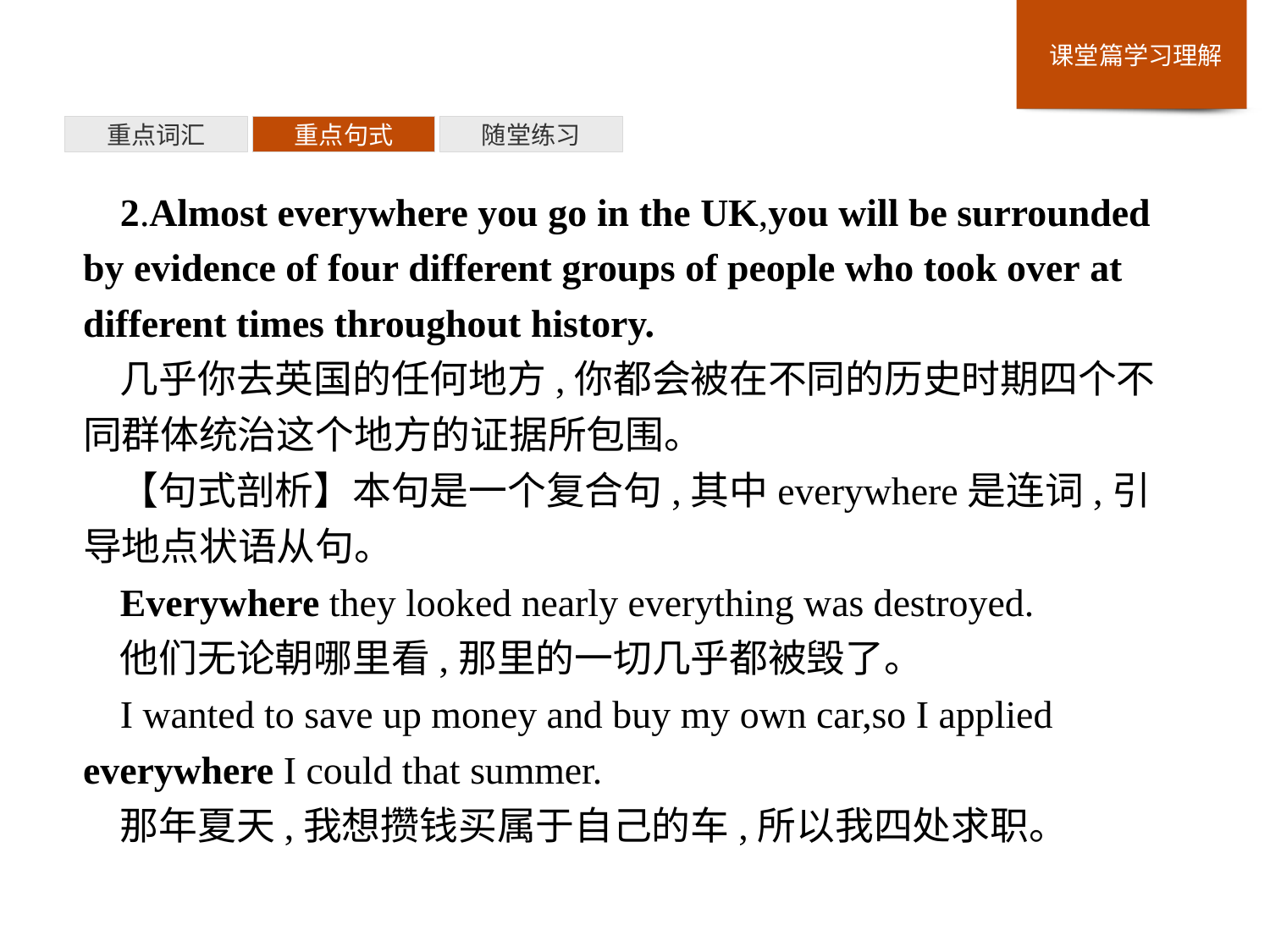

重点词汇
重点句式
随堂练习
2.Almost everywhere you go in the UK,you will be surrounded by evidence of four different groups of people who took over at different times throughout history.
几乎你去英国的任何地方,你都会被在不同的历史时期四个不同群体统治这个地方的证据所包围。
【句式剖析】本句是一个复合句,其中everywhere是连词,引导地点状语从句。
Everywhere they looked nearly everything was destroyed.
他们无论朝哪里看,那里的一切几乎都被毁了。
I wanted to save up money and buy my own car,so I applied everywhere I could that summer.
那年夏天,我想攒钱买属于自己的车,所以我四处求职。